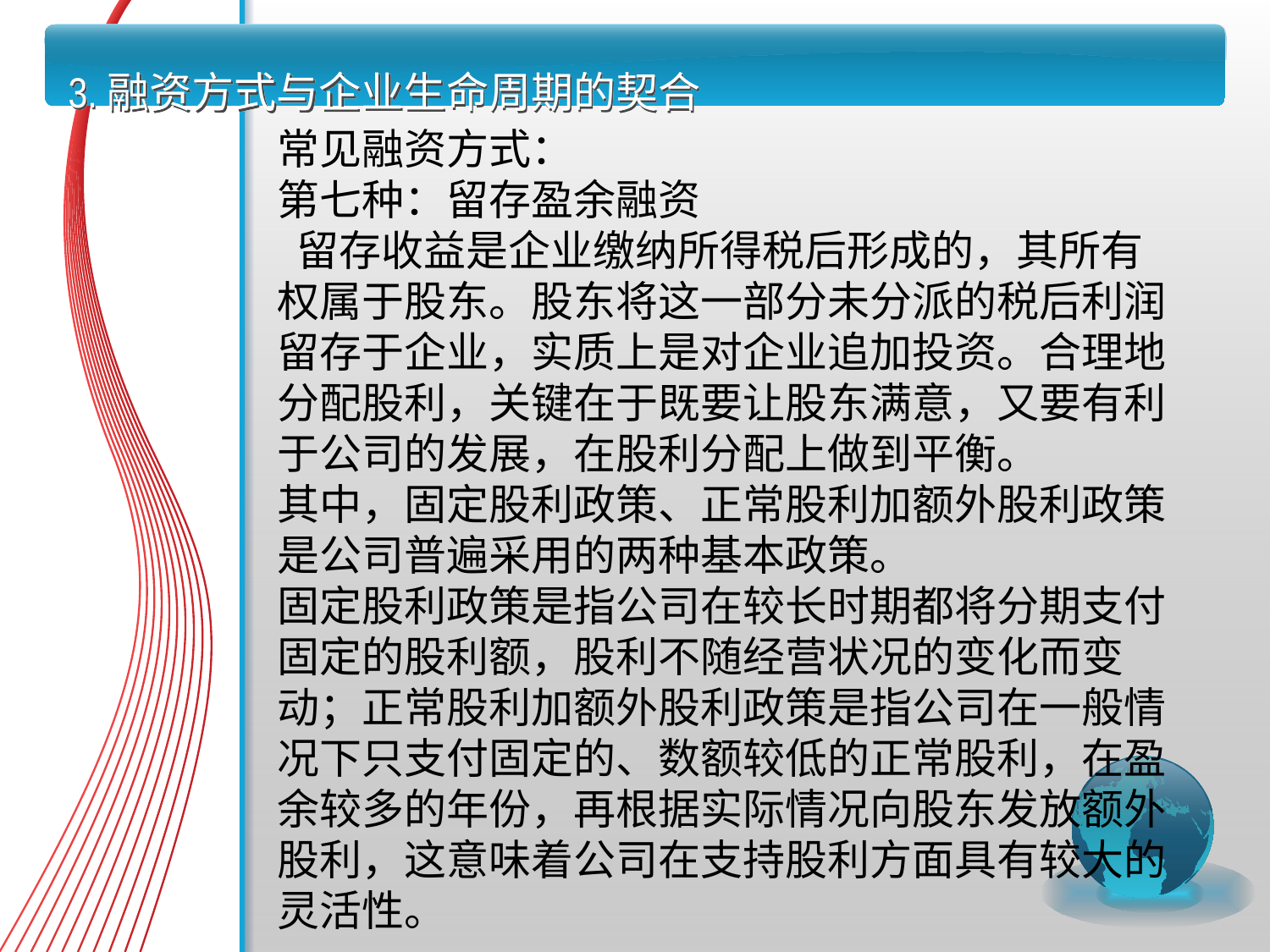

# 3.融资方式与企业生命周期的契合
常见融资方式：
第七种：留存盈余融资
 留存收益是企业缴纳所得税后形成的，其所有权属于股东。股东将这一部分未分派的税后利润留存于企业，实质上是对企业追加投资。合理地分配股利，关键在于既要让股东满意，又要有利于公司的发展，在股利分配上做到平衡。
其中，固定股利政策、正常股利加额外股利政策是公司普遍采用的两种基本政策。
固定股利政策是指公司在较长时期都将分期支付固定的股利额，股利不随经营状况的变化而变动；正常股利加额外股利政策是指公司在一般情况下只支付固定的、数额较低的正常股利，在盈余较多的年份，再根据实际情况向股东发放额外股利，这意味着公司在支持股利方面具有较大的灵活性。